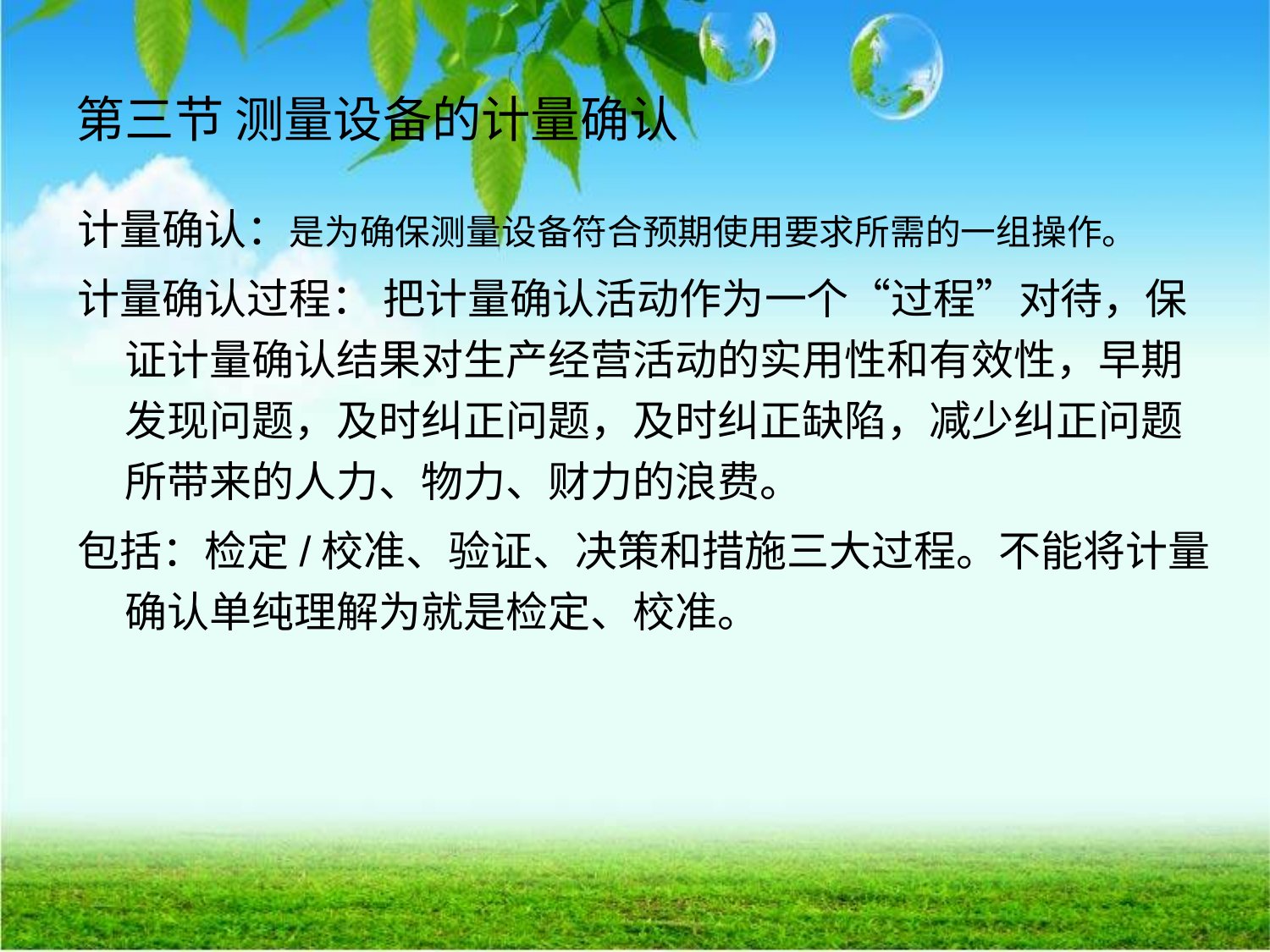

# 第三节 测量设备的计量确认
计量确认：是为确保测量设备符合预期使用要求所需的一组操作。
计量确认过程： 把计量确认活动作为一个“过程”对待，保证计量确认结果对生产经营活动的实用性和有效性，早期发现问题，及时纠正问题，及时纠正缺陷，减少纠正问题所带来的人力、物力、财力的浪费。
包括：检定/校准、验证、决策和措施三大过程。不能将计量确认单纯理解为就是检定、校准。